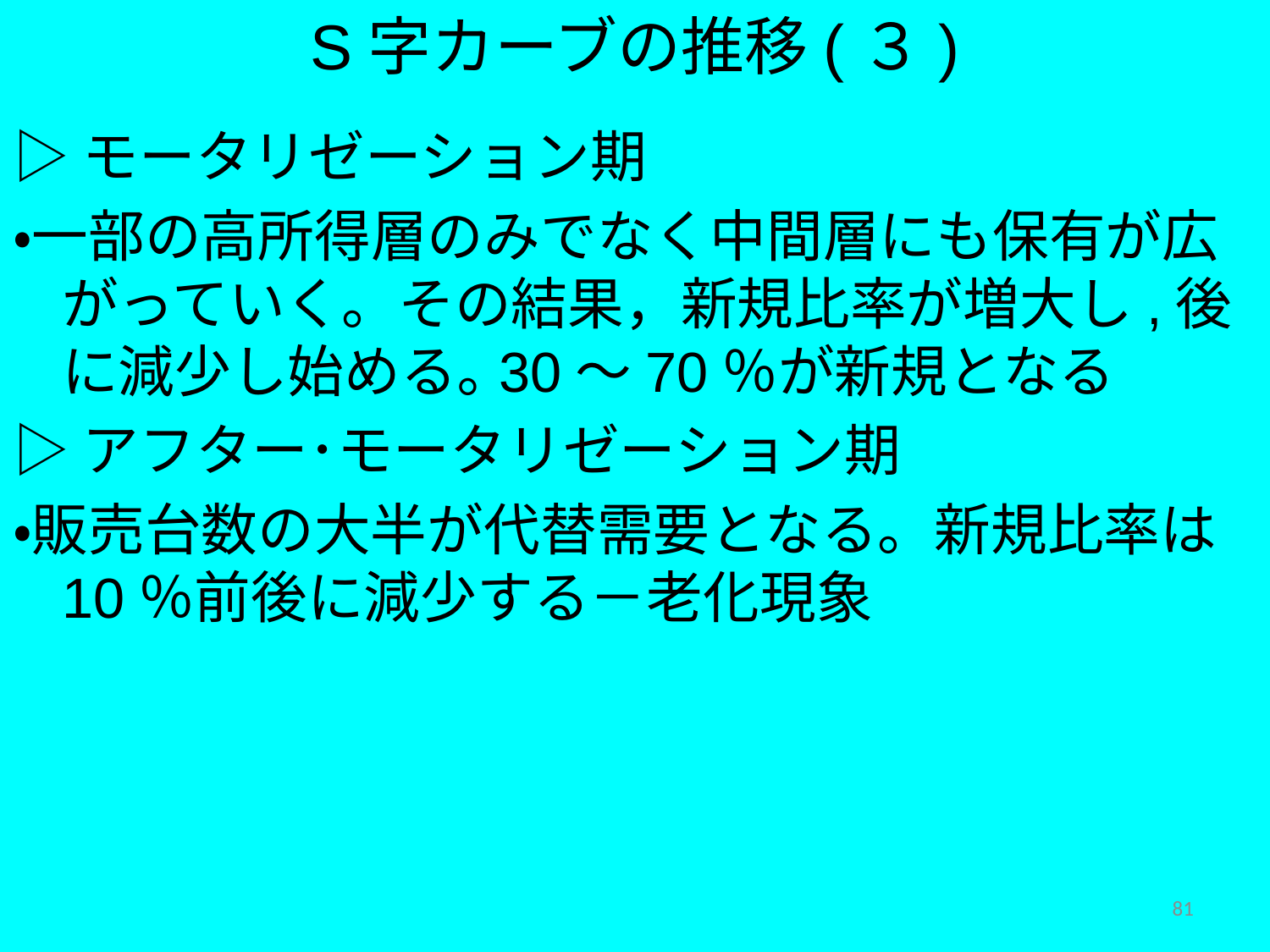

S字カーブの推移(３)

▷モータリゼーション期
・一部の高所得層のみでなく中間層にも保有が広がっていく。その結果，新規比率が増大し,後に減少し始める｡30～70％が新規となる
▷アフター･モータリゼーション期
・販売台数の大半が代替需要となる。新規比率は10％前後に減少する－老化現象

81